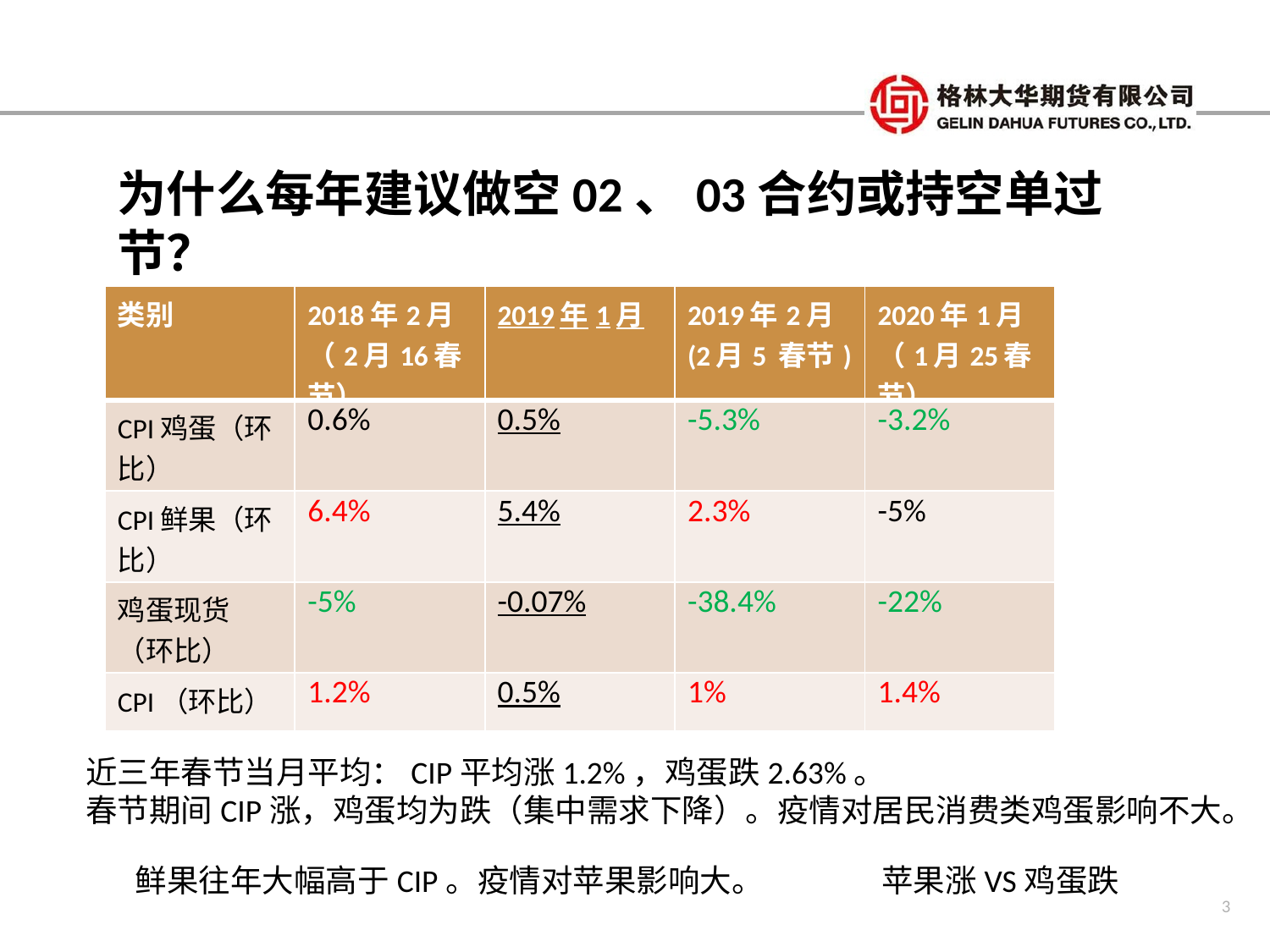

为什么每年建议做空02、03合约或持空单过节？
| 类别 | 2018年2月 （2月16春节） | 2019年1月 | 2019年2月 (2月5 春节) | 2020年1月 （1月25春节） |
| --- | --- | --- | --- | --- |
| CPI鸡蛋（环比） | 0.6% | 0.5% | -5.3% | -3.2% |
| CPI鲜果（环比） | 6.4% | 5.4% | 2.3% | -5% |
| 鸡蛋现货（环比） | -5% | -0.07% | -38.4% | -22% |
| CPI（环比） | 1.2% | 0.5% | 1% | 1.4% |
近三年春节当月平均：CIP平均涨1.2%，鸡蛋跌2.63%。
春节期间CIP涨，鸡蛋均为跌（集中需求下降）。疫情对居民消费类鸡蛋影响不大。
鲜果往年大幅高于CIP。疫情对苹果影响大。
苹果涨VS鸡蛋跌
3